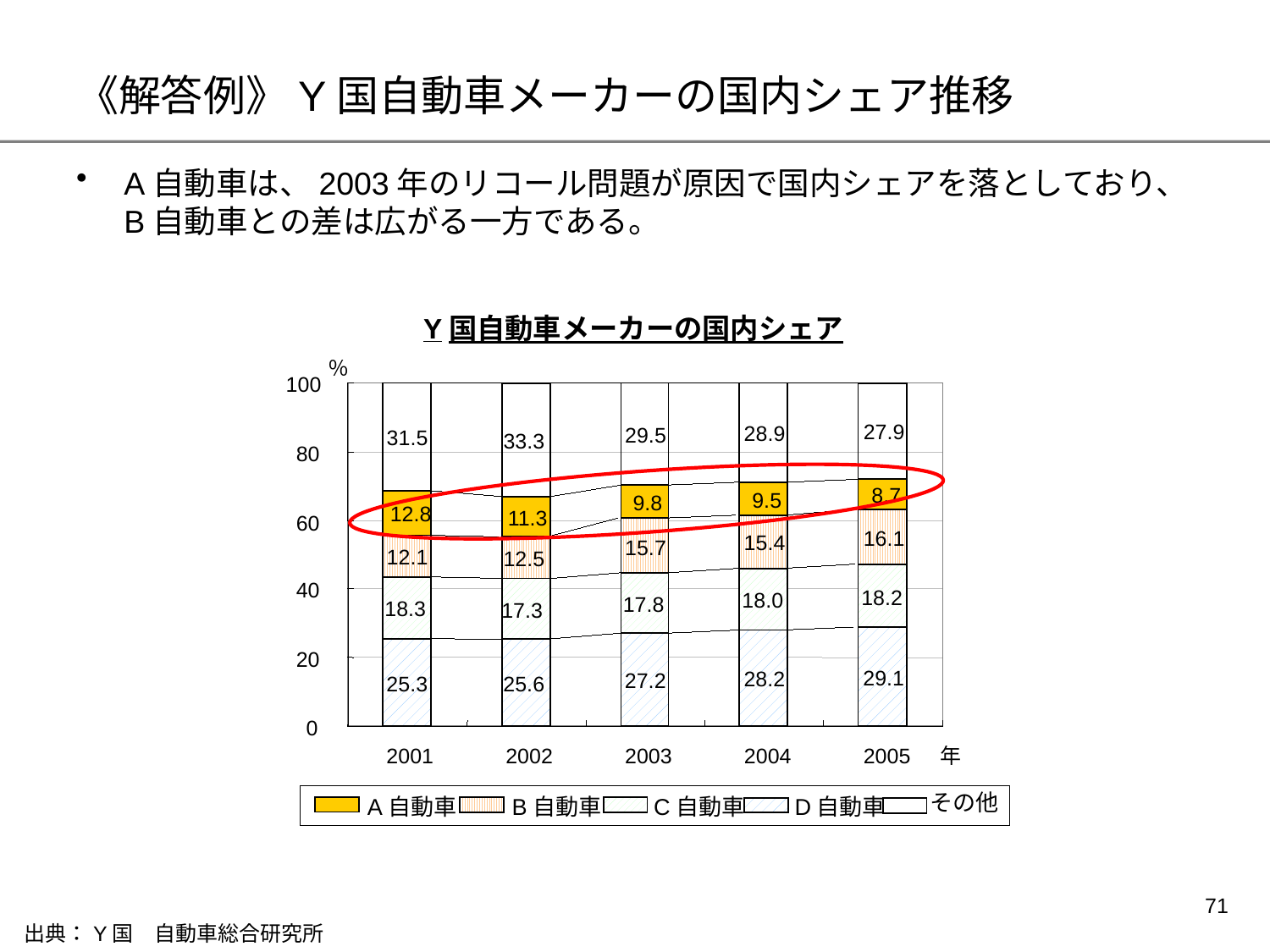

# 《解答例》Y国自動車メーカーの国内シェア推移
A自動車は、2003年のリコール問題が原因で国内シェアを落としており、B自動車との差は広がる一方である。
Y国自動車メーカーの国内シェア
％
100

27.9
28.9
29.5
31.5
33.3
80

8.7

9.5
9.8

12.8
11.3
60

16.1
15.4
15.7

12.1
12.5

40

18.2
18.0

17.8
18.3
17.3

20

29.1
28.2
27.2
25.3
25.6
0

2001
2002
2003
2004
2005
年

その他
A自動車
B自動車
C自動車
D自動車

71
出典：Y国　自動車総合研究所